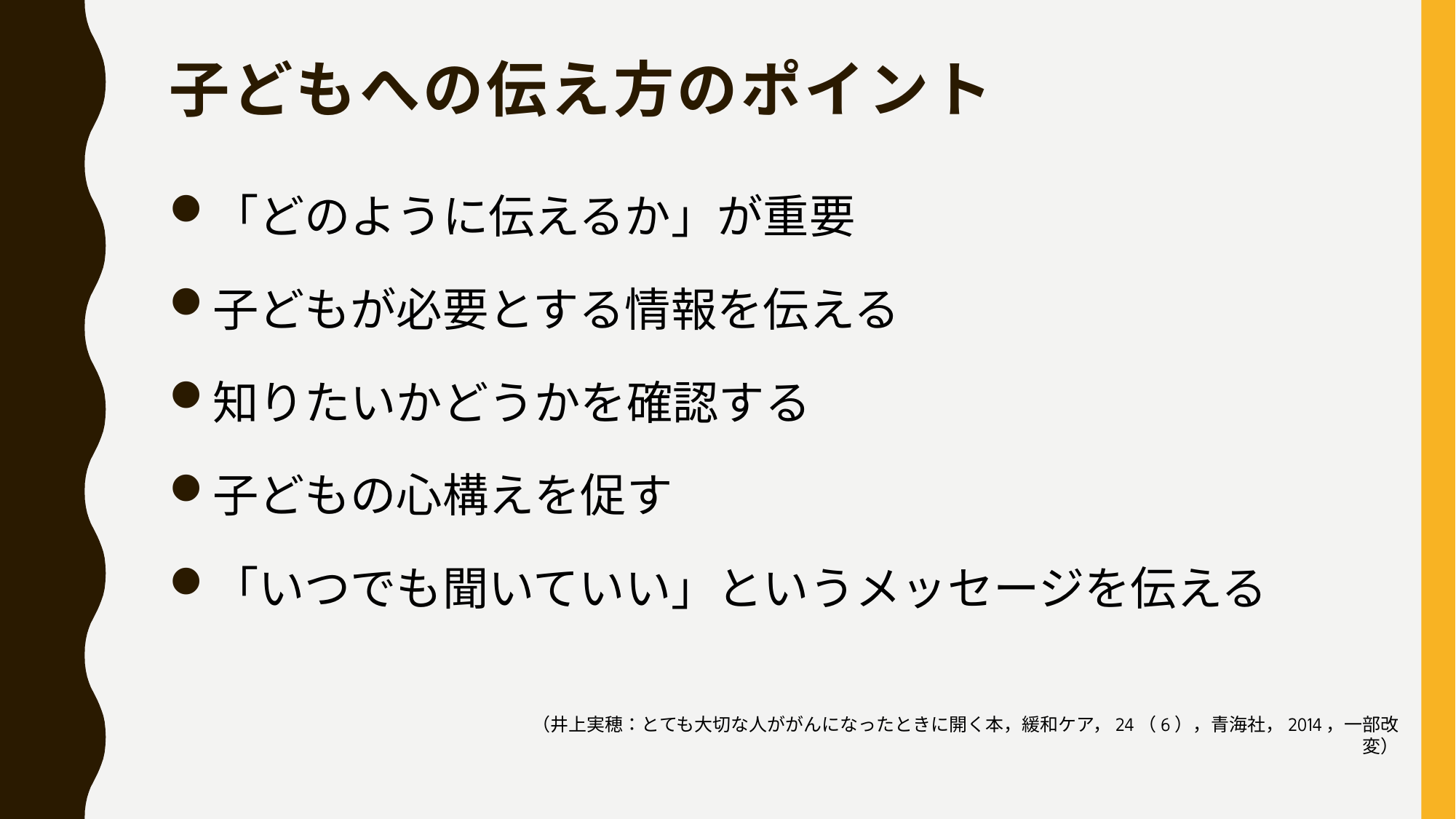

# 子どもへの伝え方のポイント
「どのように伝えるか」が重要
子どもが必要とする情報を伝える
知りたいかどうかを確認する
子どもの心構えを促す
「いつでも聞いていい」というメッセージを伝える

（井上実穂：とても大切な人ががんになったときに開く本，緩和ケア，24（6），青海社，2014，一部改変）